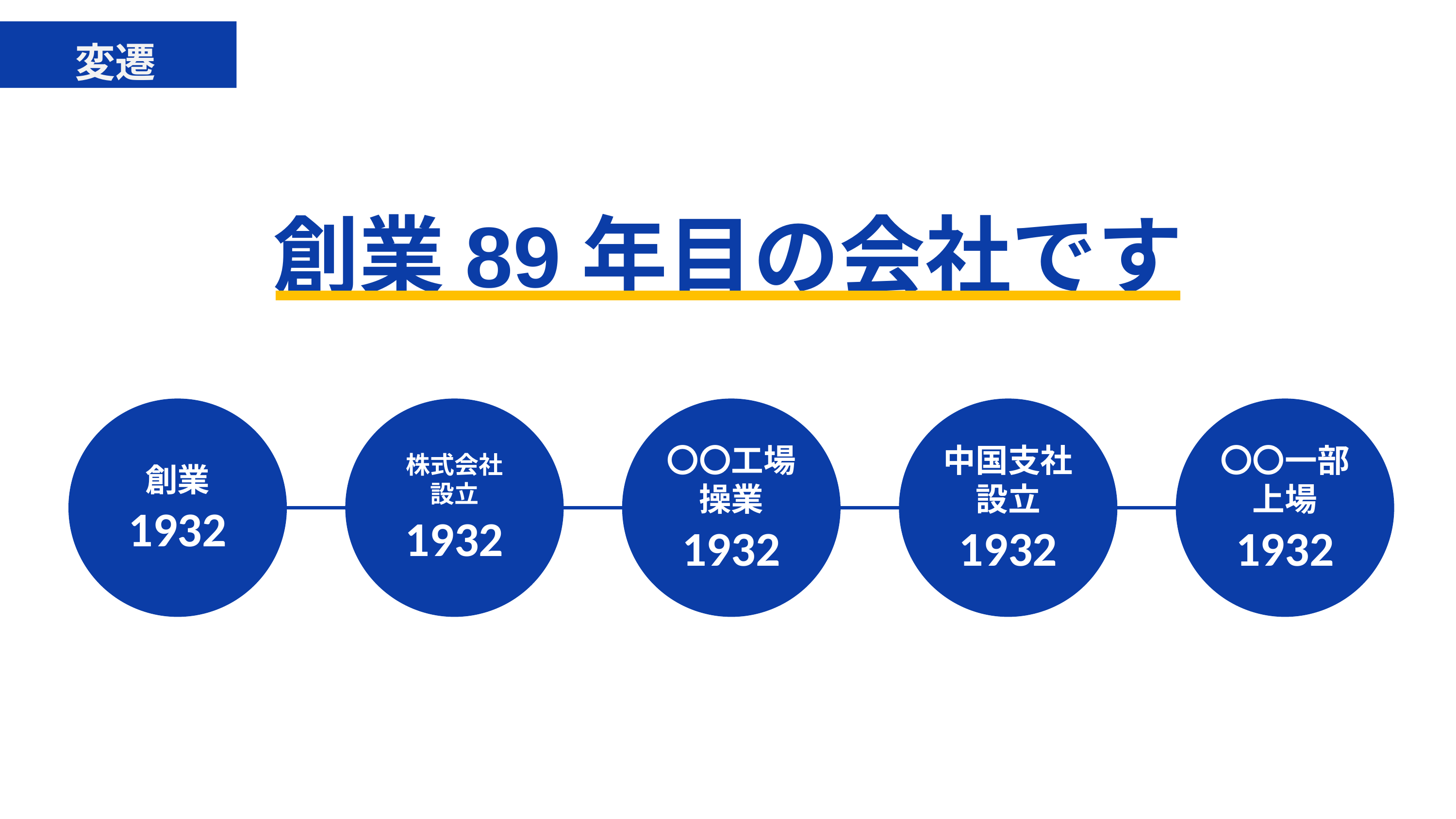

変遷

創業89年目の会社です
創業
1932
株式会社
設立
1932
〇〇工場操業
1932
中国支社設立
1932
〇〇一部上場
1932